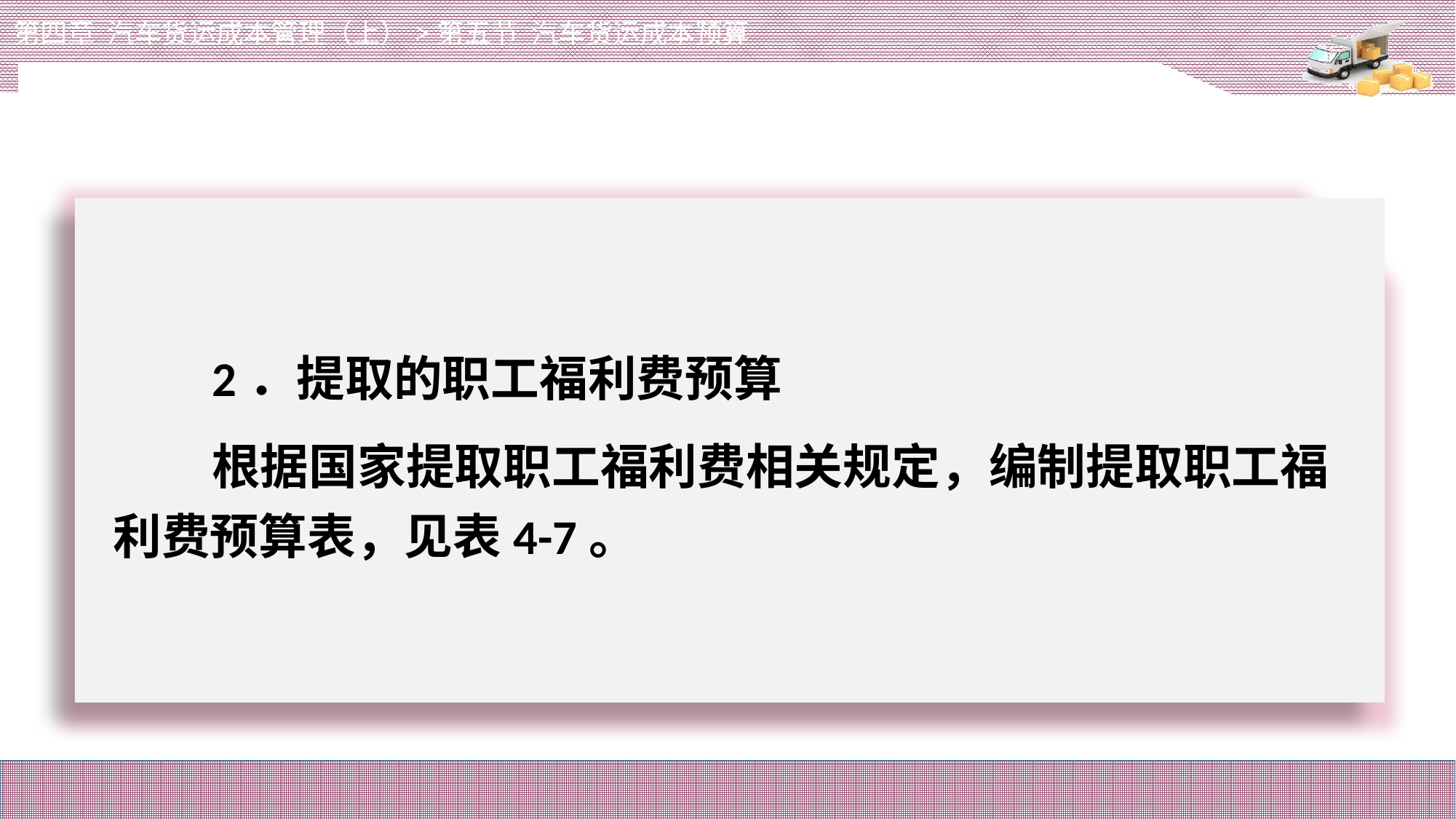

第四章  汽车货运成本管理（上）>第五节  汽车货运成本预算
# 2．提取的职工福利费预算
根据国家提取职工福利费相关规定，编制提取职工福利费预算表，见表4-7。